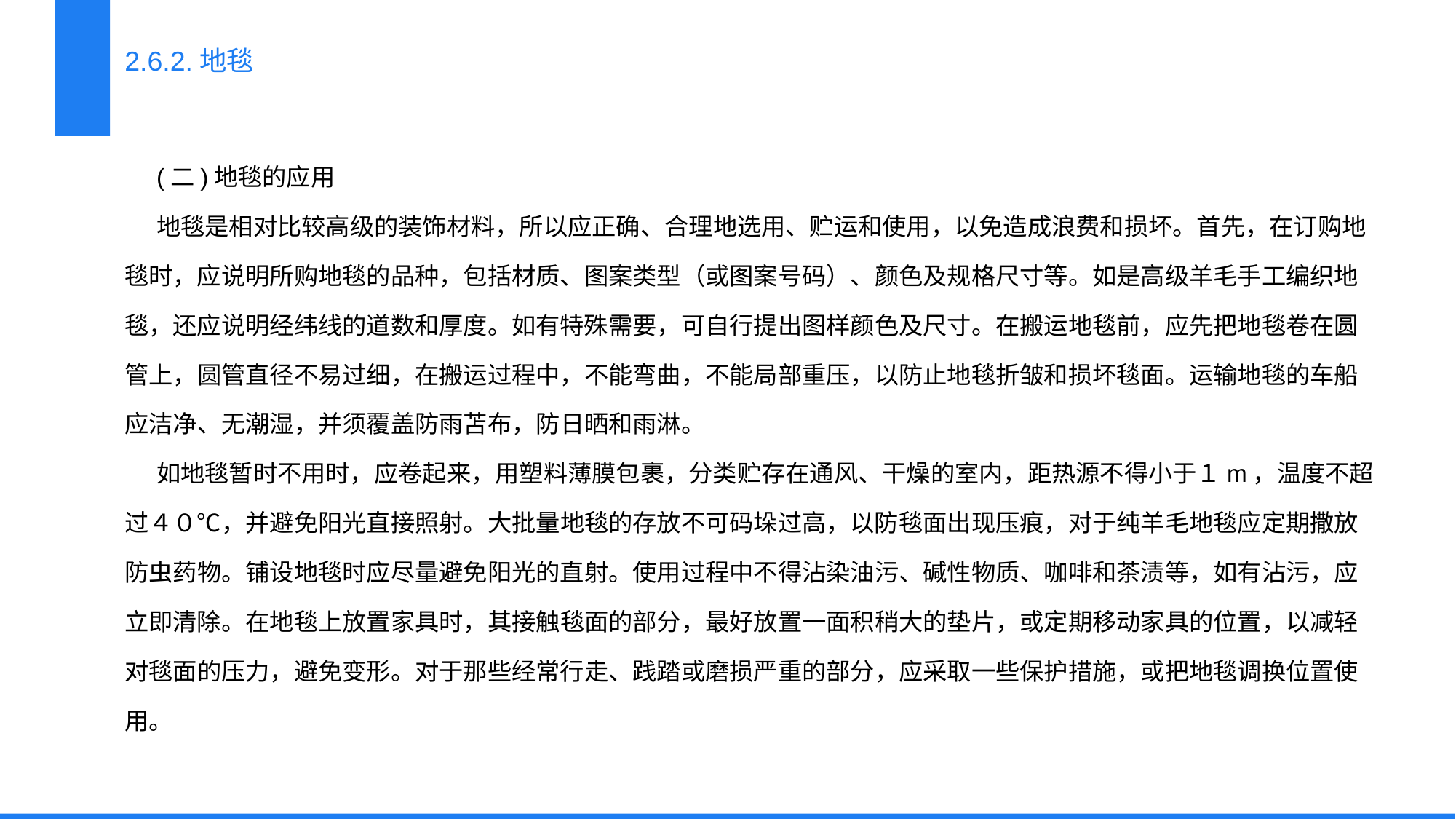

2.6.2.地毯

(二)地毯的应用
地毯是相对比较高级的装饰材料，所以应正确、合理地选用、贮运和使用，以免造成浪费和损坏。首先，在订购地毯时，应说明所购地毯的品种，包括材质、图案类型（或图案号码）、颜色及规格尺寸等。如是高级羊毛手工编织地毯，还应说明经纬线的道数和厚度。如有特殊需要，可自行提出图样颜色及尺寸。在搬运地毯前，应先把地毯卷在圆管上，圆管直径不易过细，在搬运过程中，不能弯曲，不能局部重压，以防止地毯折皱和损坏毯面。运输地毯的车船应洁净、无潮湿，并须覆盖防雨苫布，防日晒和雨淋。
如地毯暂时不用时，应卷起来，用塑料薄膜包裹，分类贮存在通风、干燥的室内，距热源不得小于１m，温度不超过４０℃，并避免阳光直接照射。大批量地毯的存放不可码垛过高，以防毯面出现压痕，对于纯羊毛地毯应定期撒放防虫药物。铺设地毯时应尽量避免阳光的直射。使用过程中不得沾染油污、碱性物质、咖啡和茶渍等，如有沾污，应立即清除。在地毯上放置家具时，其接触毯面的部分，最好放置一面积稍大的垫片，或定期移动家具的位置，以减轻对毯面的压力，避免变形。对于那些经常行走、践踏或磨损严重的部分，应采取一些保护措施，或把地毯调换位置使用。